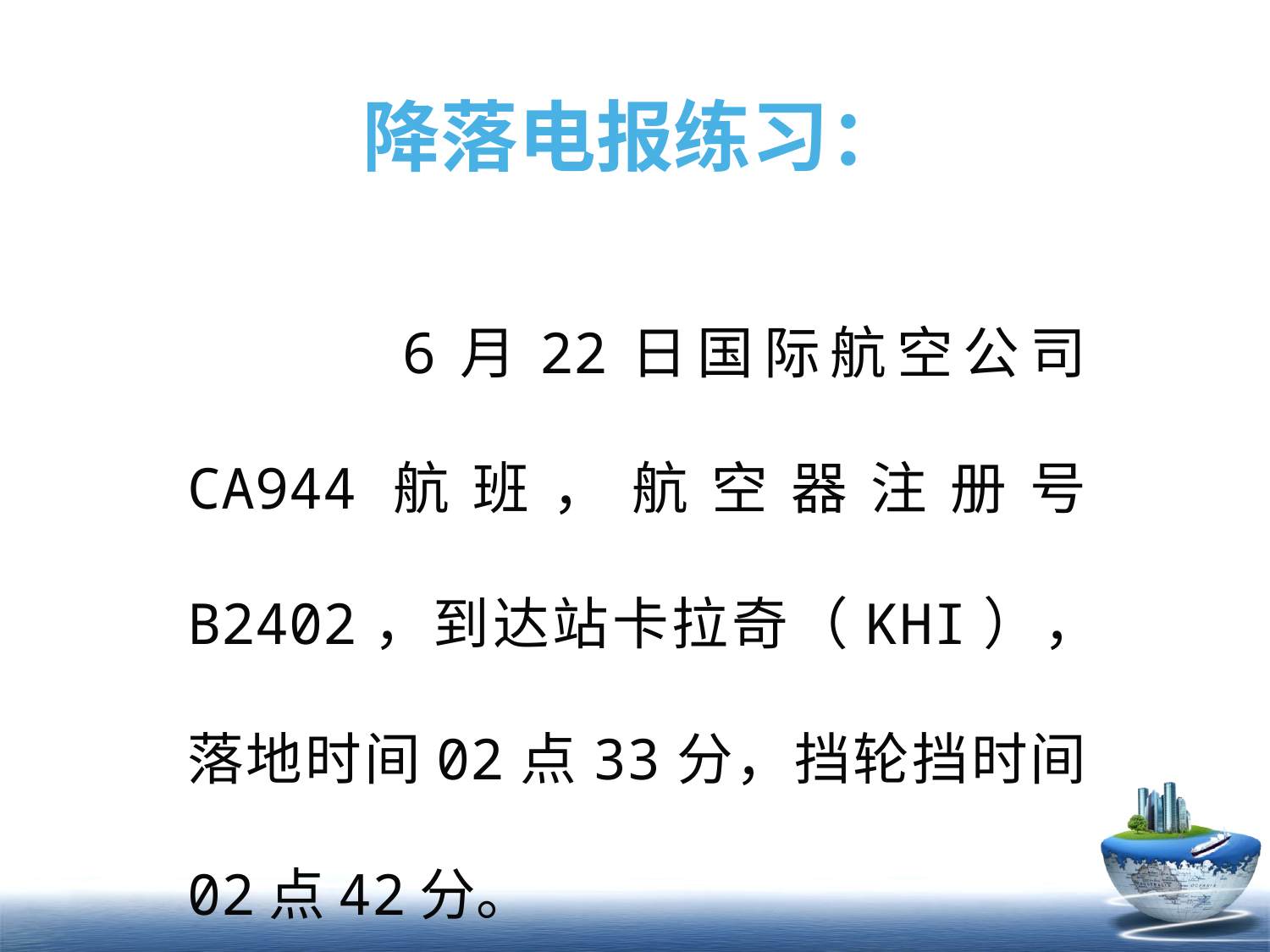

# 降落电报练习：
      6月22日国际航空公司CA944航班，航空器注册号B2402，到达站卡拉奇（KHI），落地时间02点33分，挡轮挡时间02点42分。